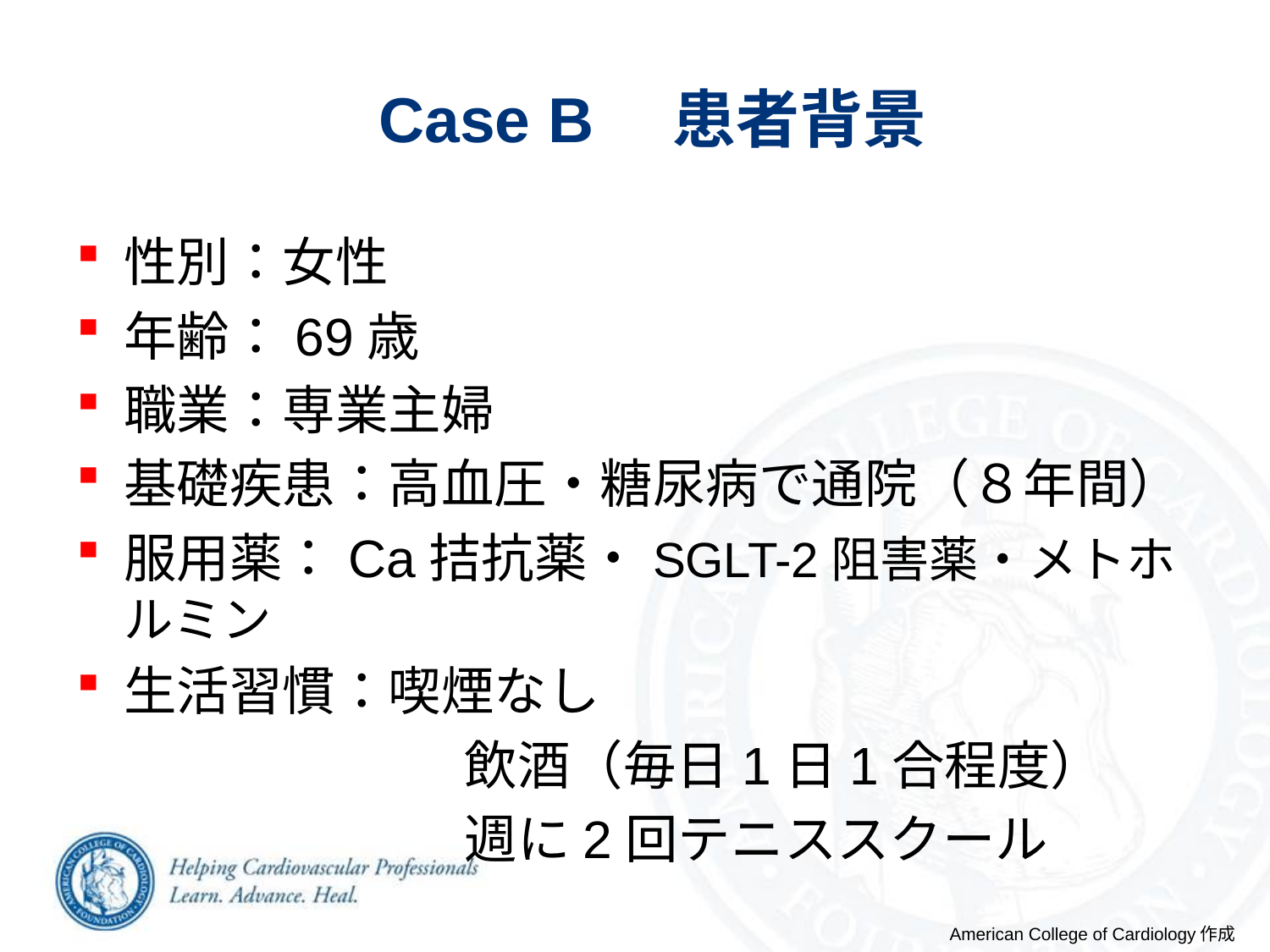

# Case B　患者背景
性別：女性
年齢：69歳
職業：専業主婦
基礎疾患：高血圧・糖尿病で通院（８年間）
服用薬：Ca拮抗薬・SGLT-2阻害薬・メトホルミン
生活習慣：喫煙なし
　　　　　　      飲酒（毎日1日1合程度）
　　　　　　      週に2回テニススクール

American College of Cardiology作成